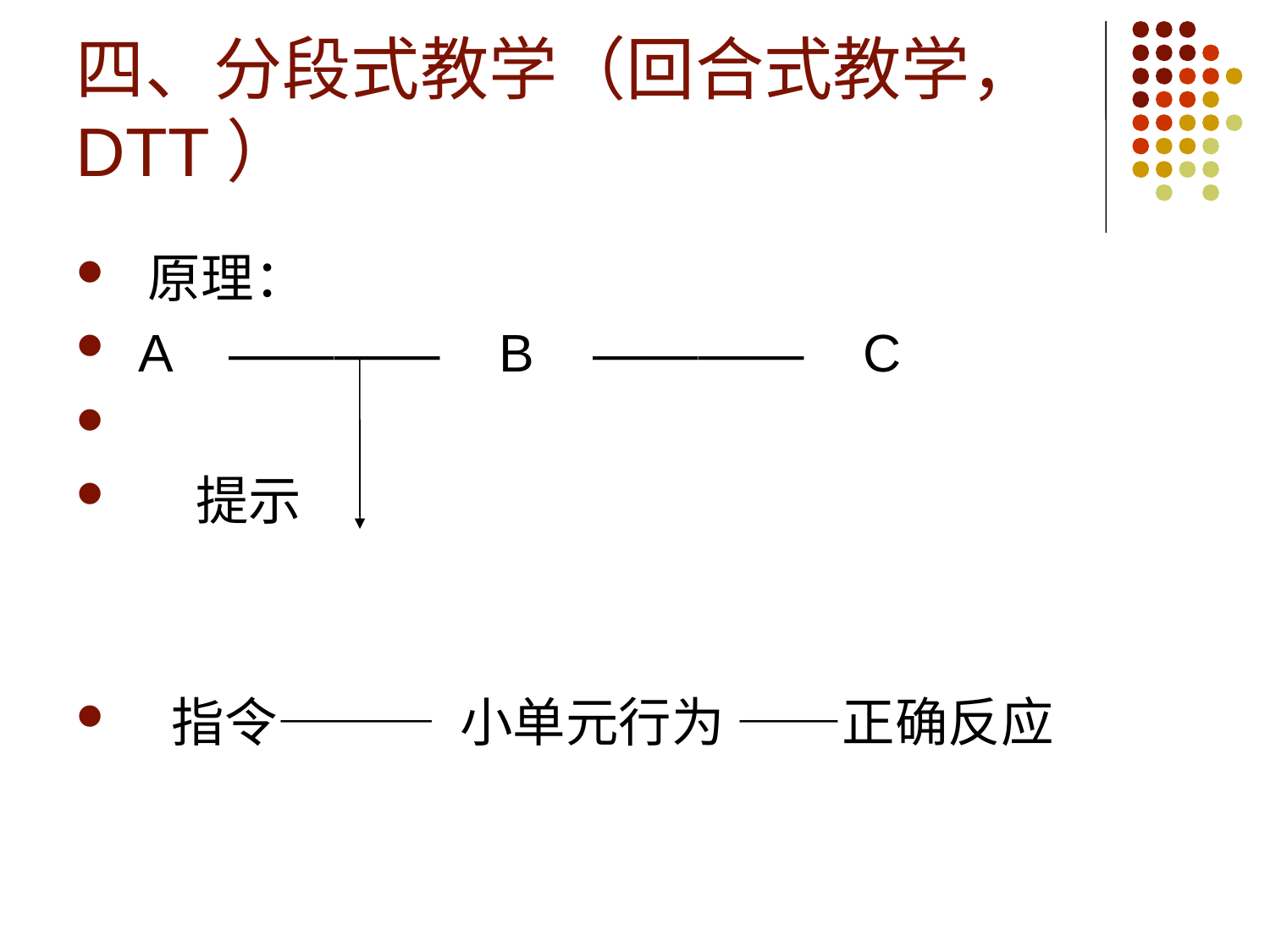

# 四、分段式教学（回合式教学，DTT）
 原理：
 A    ————    B    ————    C

     提示

   指令———  小单元行为 ——正确反应